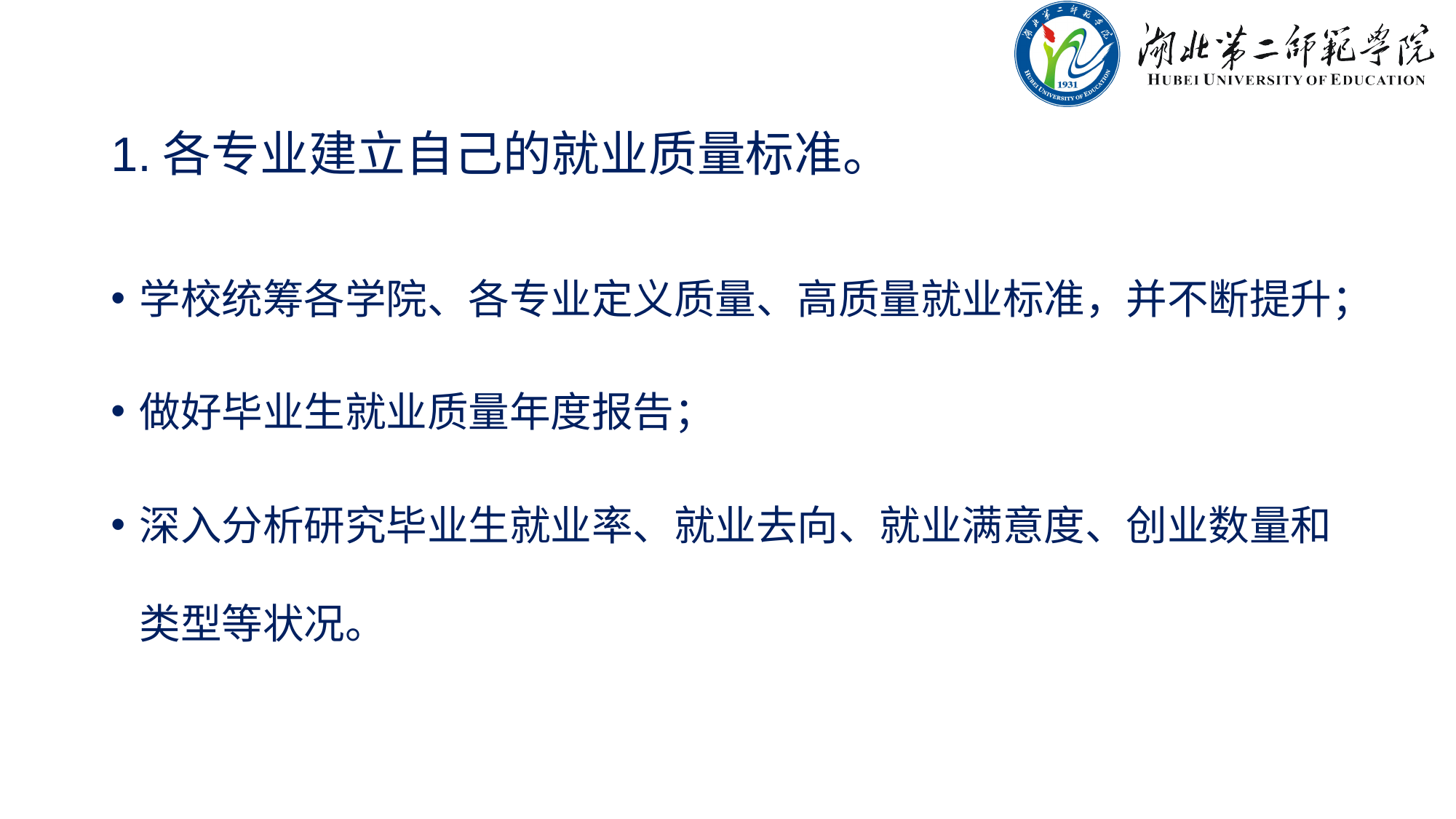

# 1.各专业建立自己的就业质量标准。
学校统筹各学院、各专业定义质量、高质量就业标准，并不断提升；
做好毕业生就业质量年度报告；
深入分析研究毕业生就业率、就业去向、就业满意度、创业数量和类型等状况。